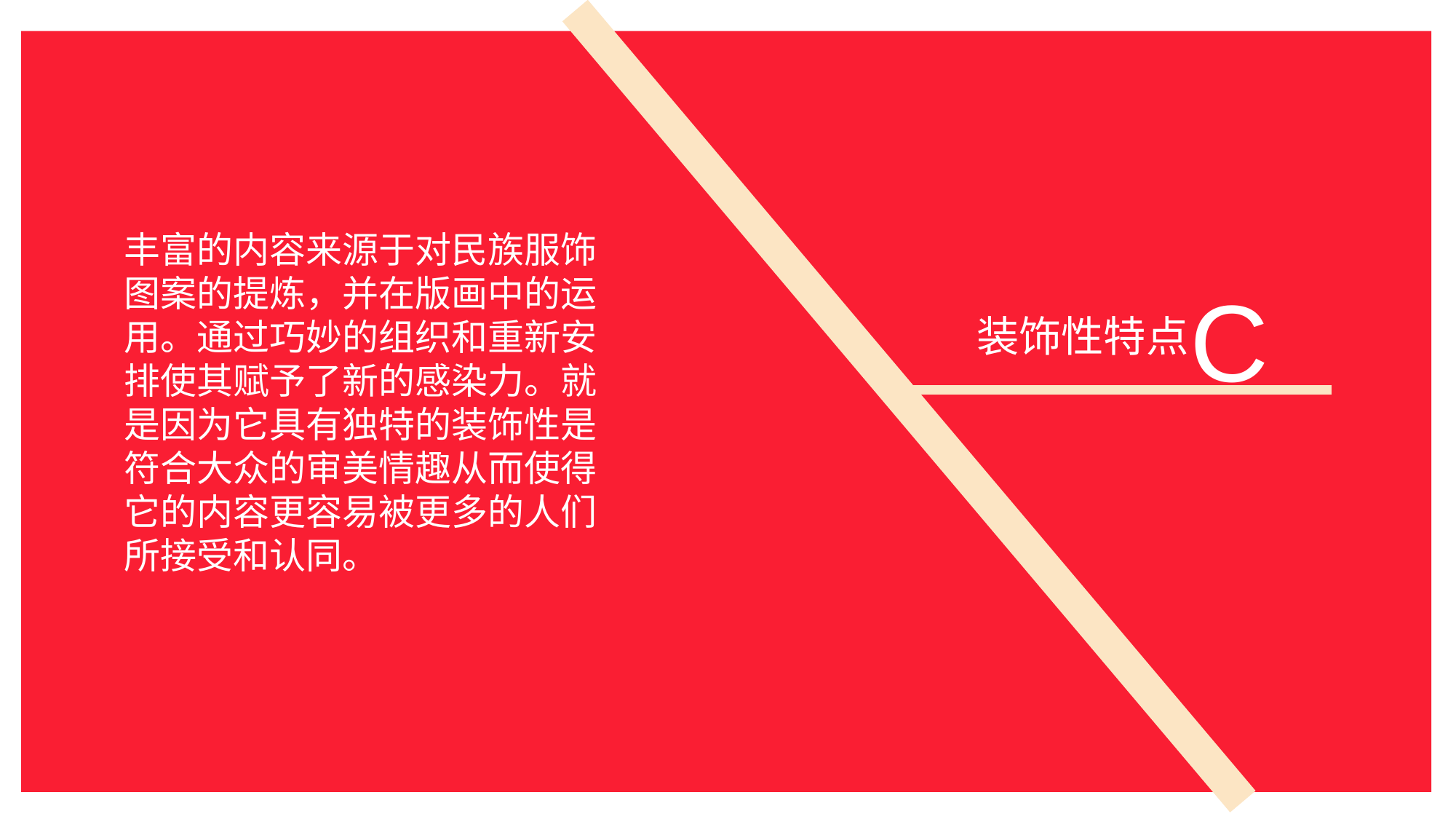

丰富的内容来源于对民族服饰图案的提炼，并在版画中的运用。通过巧妙的组织和重新安排使其赋予了新的感染力。就是因为它具有独特的装饰性是符合大众的审美情趣从而使得它的内容更容易被更多的人们所接受和认同。
C
装饰性特点